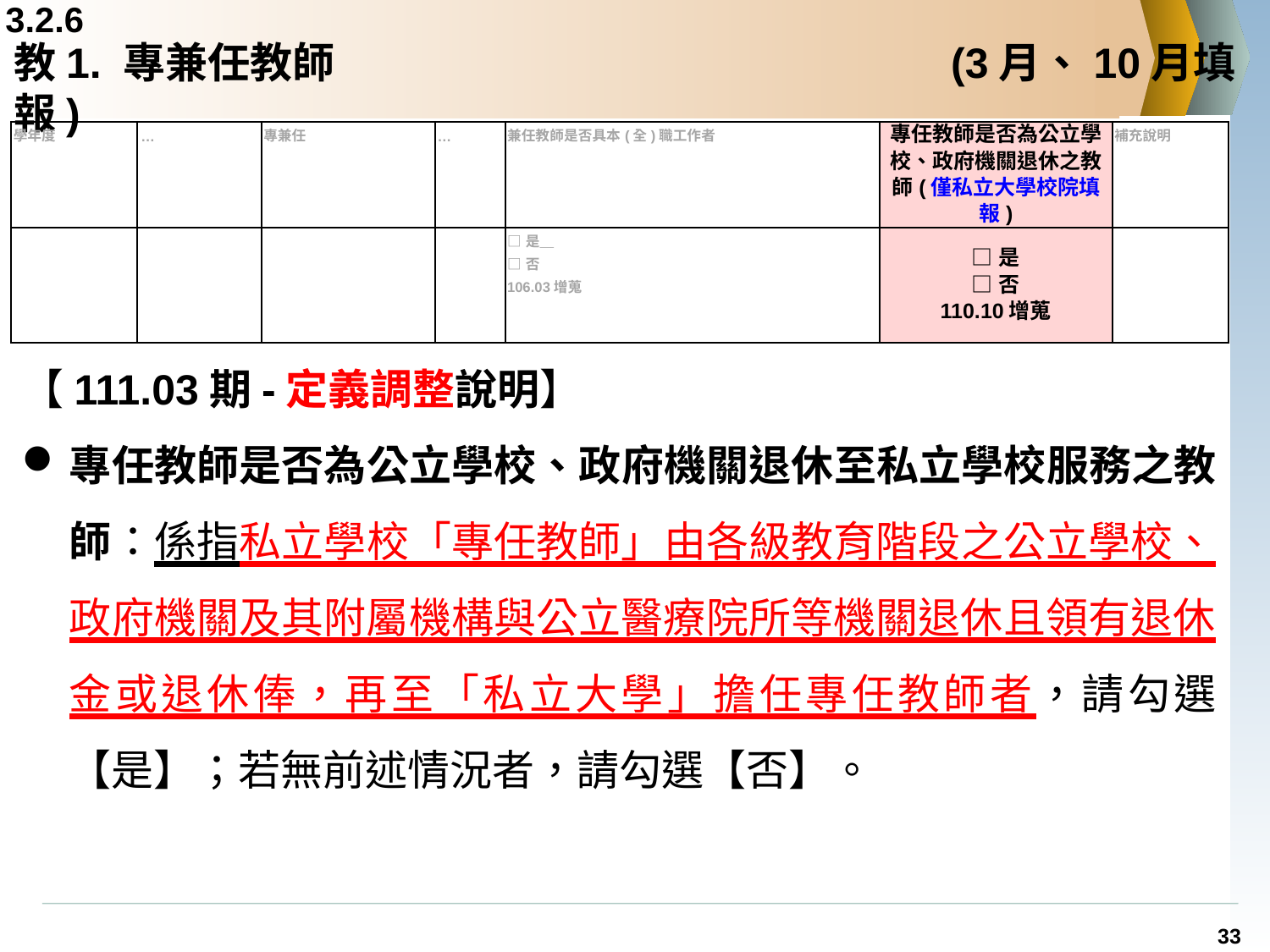

3.2.6
# 教1. 專兼任教師			 	          	    (3月、10月填報)
| 學年度 | … | 專兼任 | … | 兼任教師是否具本(全)職工作者 | 專任教師是否為公立學校、政府機關退休之教師(僅私立大學校院填報) | 補充說明 |
| --- | --- | --- | --- | --- | --- | --- |
|  |  |  |  | □是＿ □否 106.03增蒐 | □是 □否 110.10增蒐 |  |
【111.03期-定義調整說明】
專任教師是否為公立學校、政府機關退休至私立學校服務之教師：係指私立學校「專任教師」由各級教育階段之公立學校、政府機關及其附屬機構與公立醫療院所等機關退休且領有退休金或退休俸，再至「私立大學」擔任專任教師者，請勾選【是】；若無前述情況者，請勾選【否】。